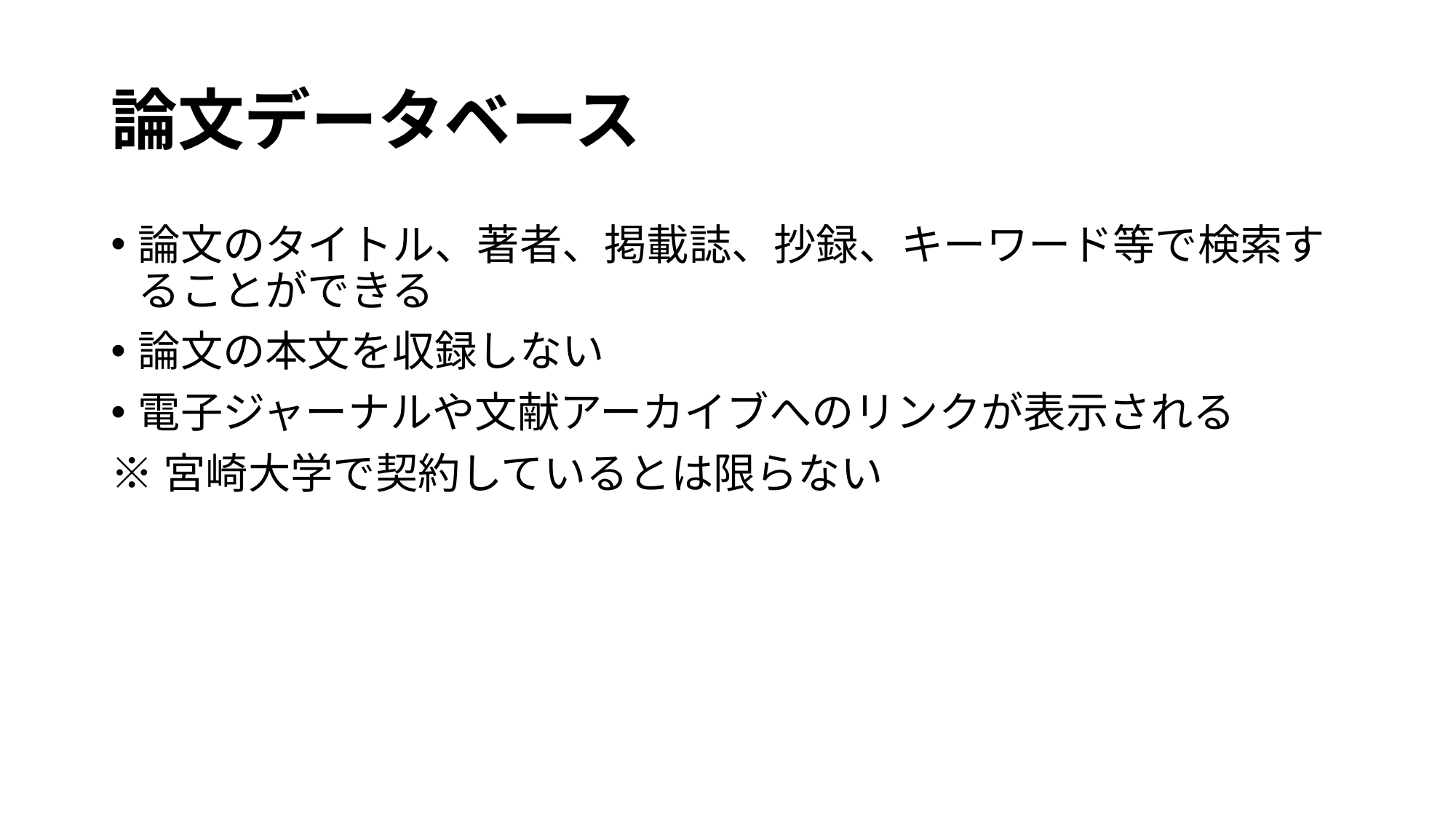

# 論文データベース
論文のタイトル、著者、掲載誌、抄録、キーワード等で検索することができる
論文の本文を収録しない
電子ジャーナルや文献アーカイブへのリンクが表示される
※宮崎大学で契約しているとは限らない